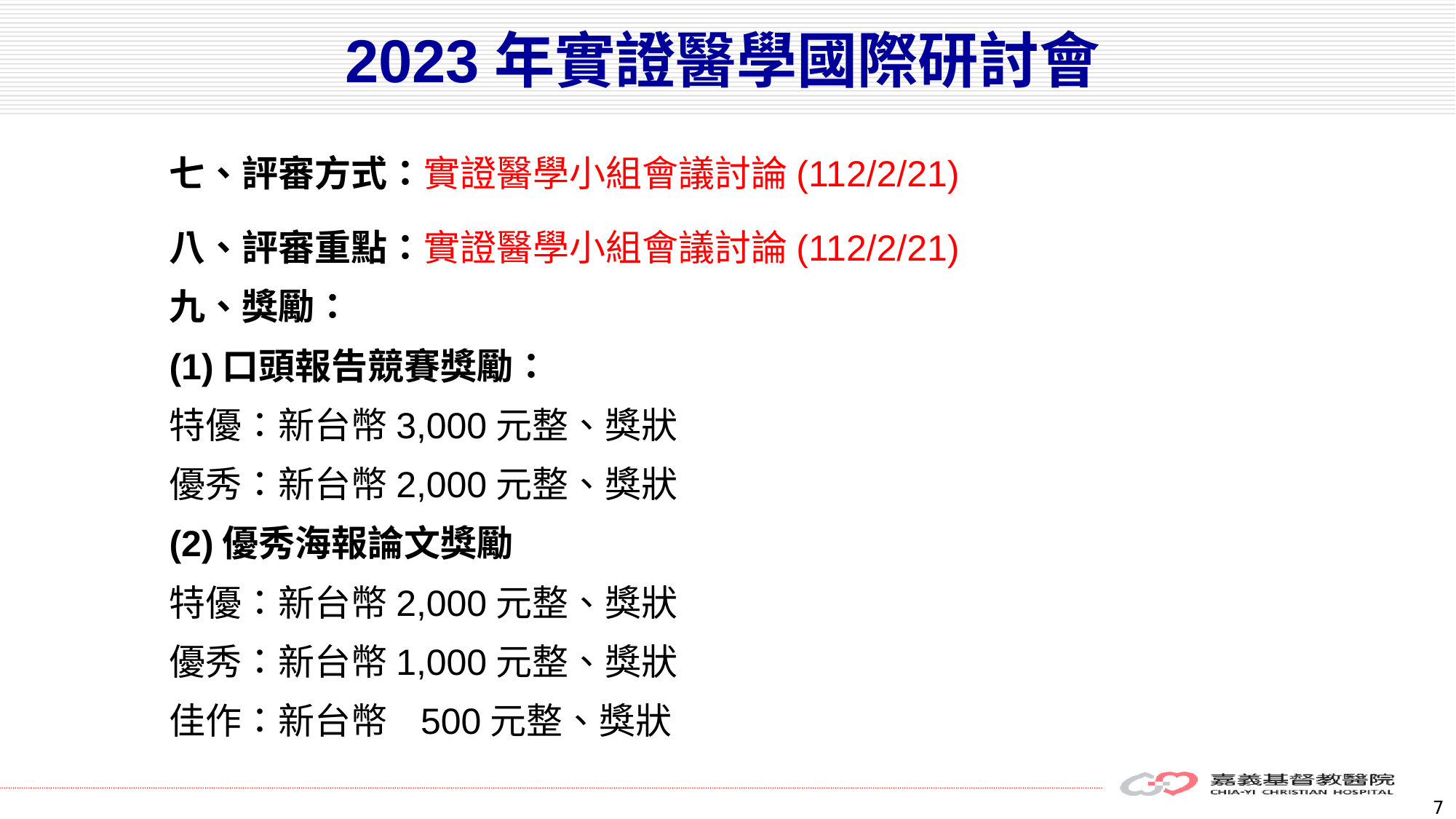

# 2023年實證醫學國際研討會
七、評審方式：實證醫學小組會議討論(112/2/21)
八、評審重點：實證醫學小組會議討論(112/2/21)
九、獎勵：
(1)口頭報告競賽獎勵：
特優：新台幣3,000元整、獎狀
優秀：新台幣2,000元整、獎狀
(2)優秀海報論文獎勵
特優：新台幣2,000元整、獎狀
優秀：新台幣1,000元整、獎狀
佳作：新台幣   500元整、獎狀
7